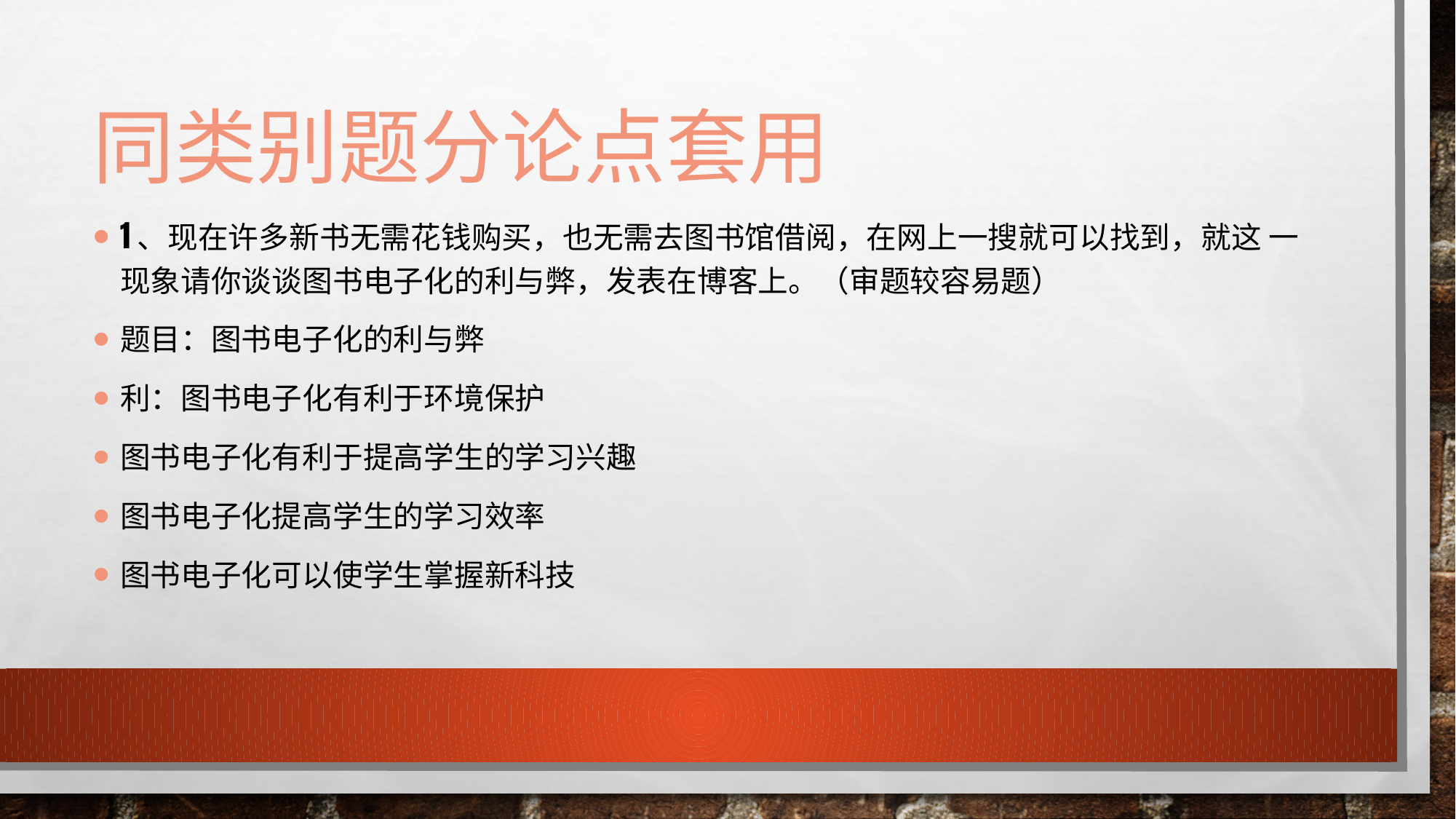

# 同类别题分论点套用
1、现在许多新书无需花钱购买，也无需去图书馆借阅，在网上一搜就可以找到，就这 一现象请你谈谈图书电子化的利与弊，发表在博客上。（审题较容易题）
题目：图书电子化的利与弊
利：图书电子化有利于环境保护
图书电子化有利于提高学生的学习兴趣
图书电子化提高学生的学习效率
图书电子化可以使学生掌握新科技